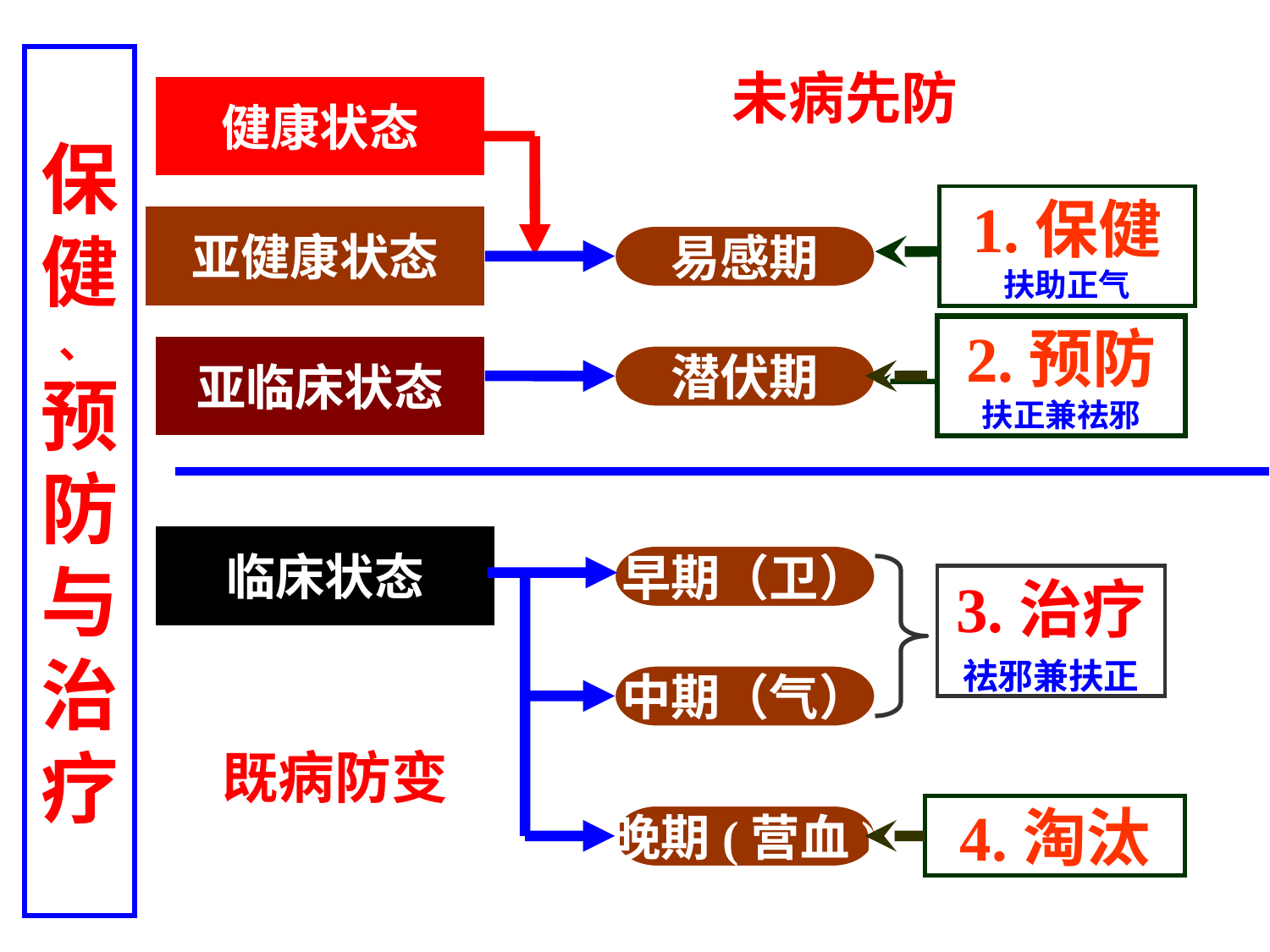

保
健
、
预
防
与
治
疗
未病先防
健康状态

1.保健
扶助正气

亚健康状态
易感期

2.预防
扶正兼祛邪

亚临床状态
潜伏期

临床状态
早期（卫）

3.治疗
祛邪兼扶正

中期（气）
既病防变
4.淘汰
晚期(营血)